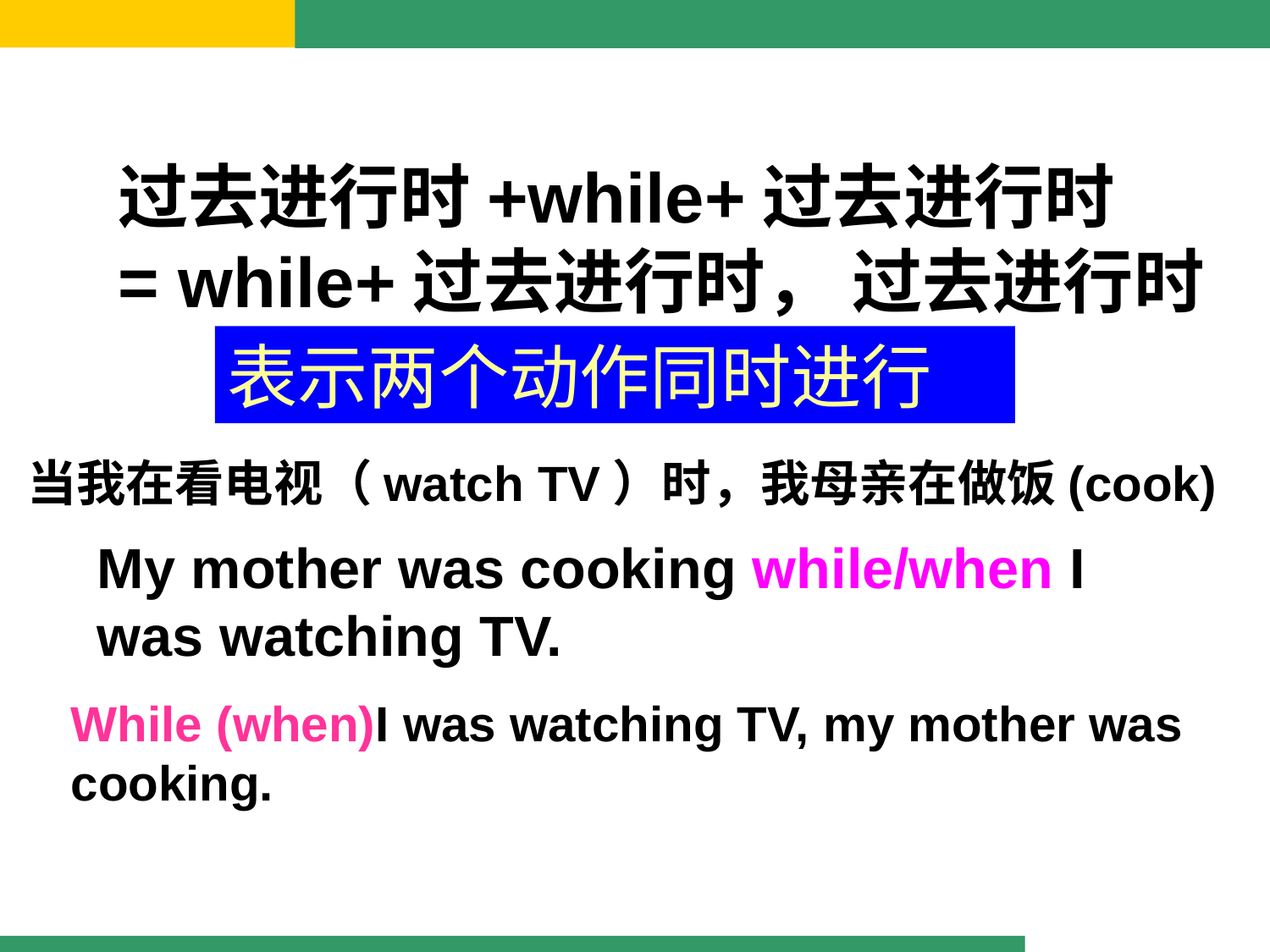

过去进行时+while+过去进行时
= while+过去进行时， 过去进行时
表示两个动作同时进行
当我在看电视（watch TV）时，我母亲在做饭(cook)
My mother was cooking while/when I was watching TV.
While (when)I was watching TV, my mother was cooking.